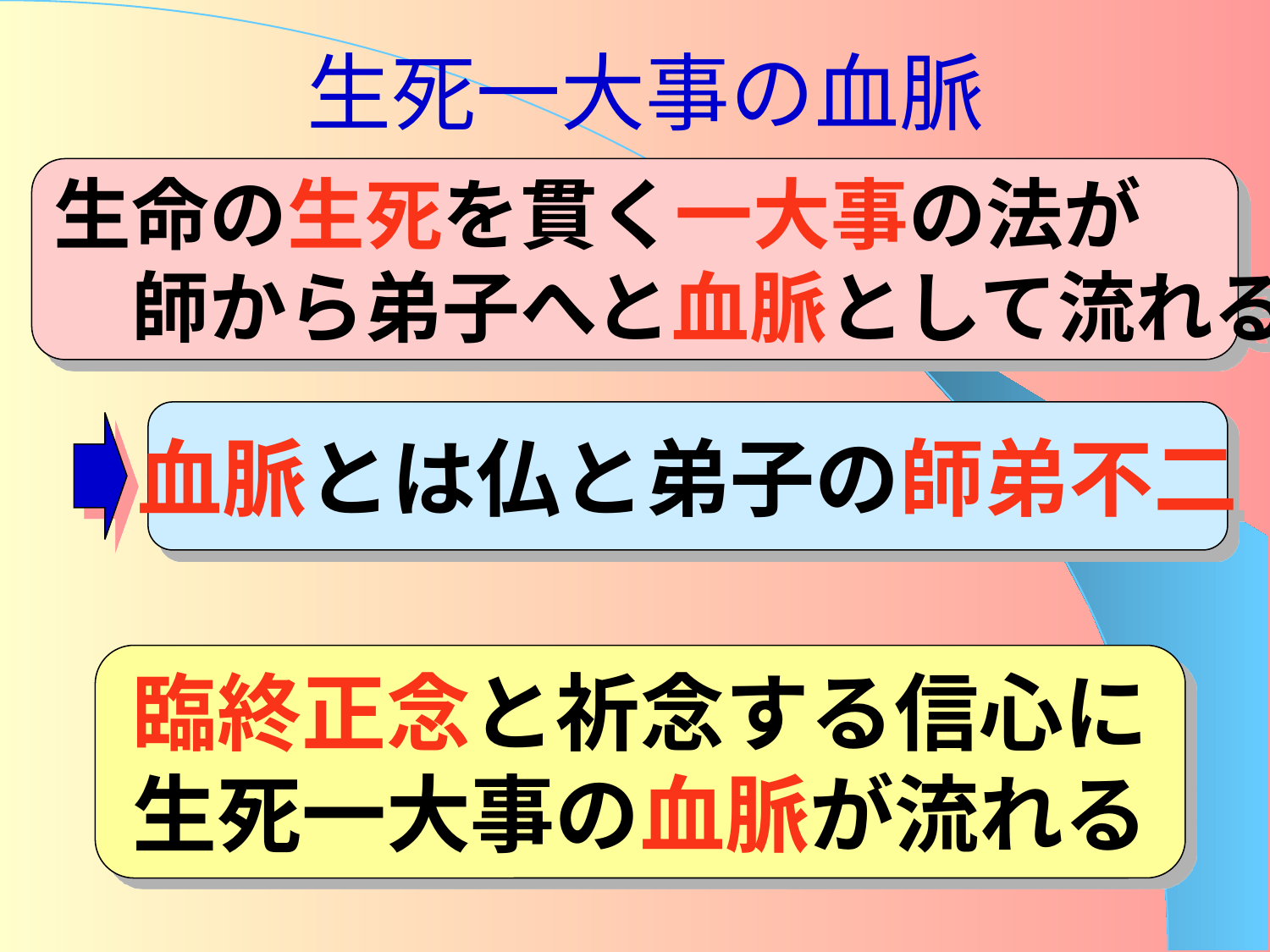

# 生死一大事の血脈
生命の生死を貫く一大事の法が
　師から弟子へと血脈として流れる
血脈とは仏と弟子の師弟不二

臨終正念と祈念する信心に
生死一大事の血脈が流れる